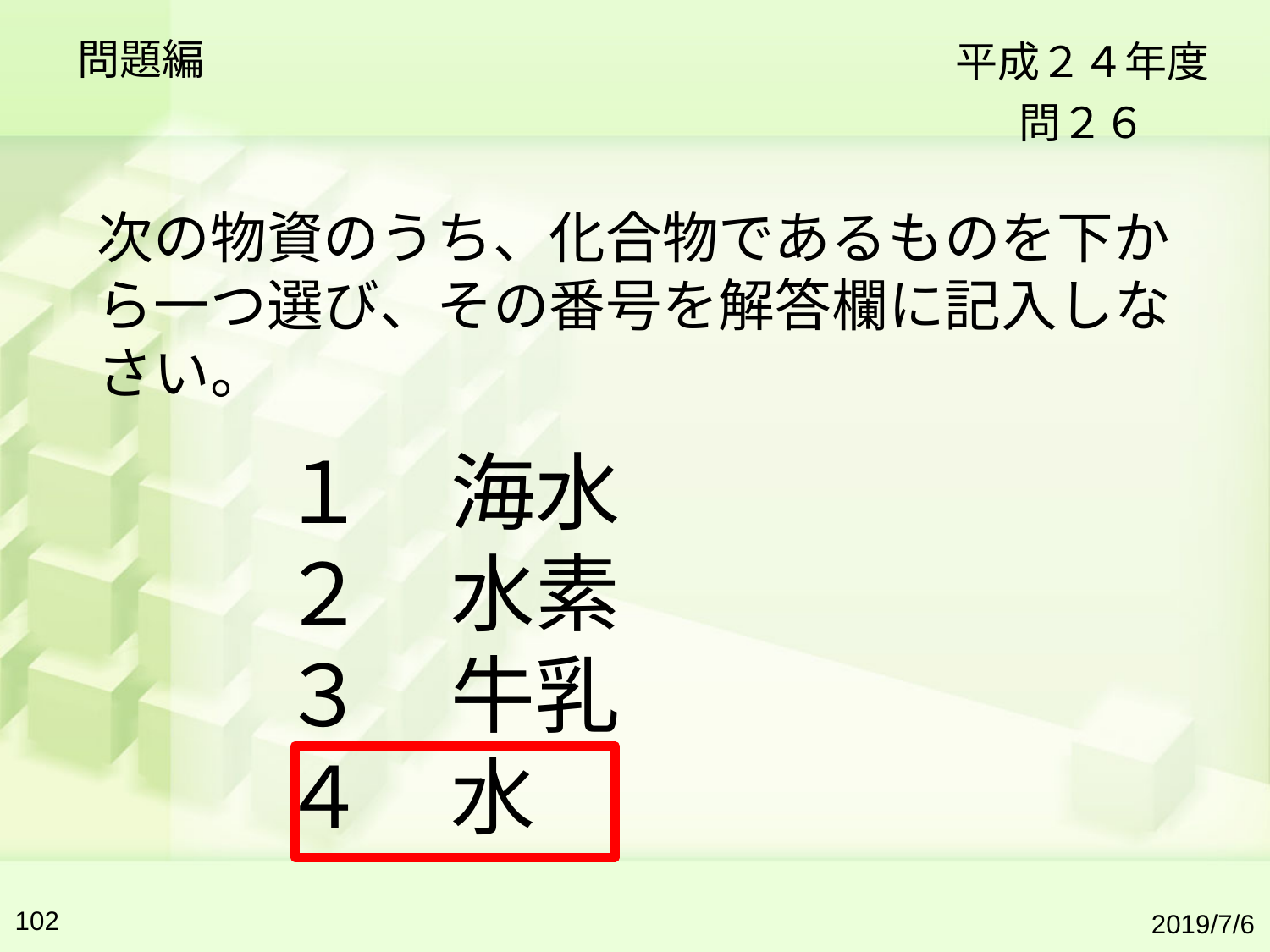

問題編
平成２４年度
問２６
次の物資のうち、化合物であるものを下から一つ選び、その番号を解答欄に記入しなさい。
１　海水
２　水素
３　牛乳
４　水

102
2019/7/6